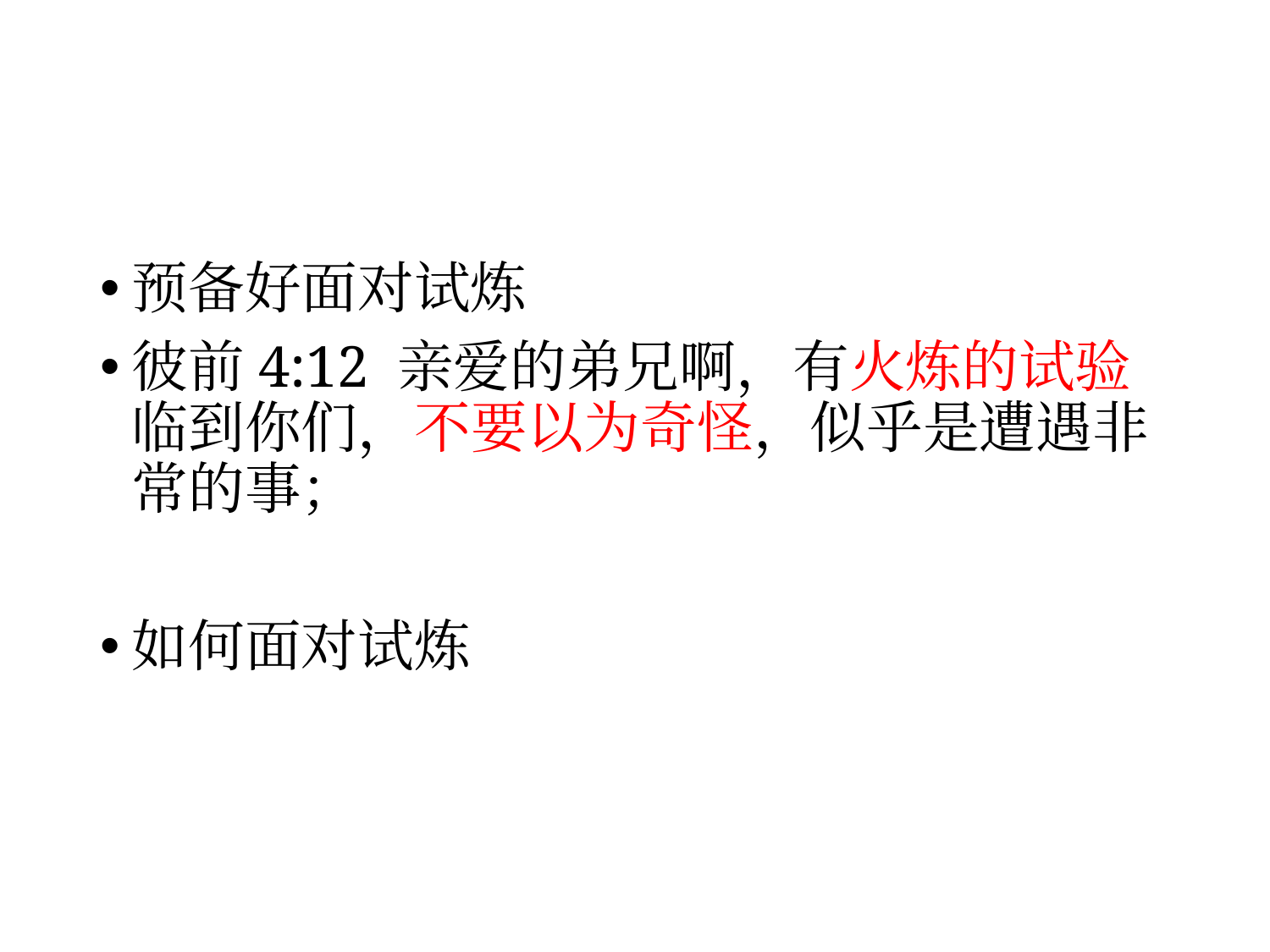

#
预备好面对试炼
彼前4:12 亲爱的弟兄啊，有火炼的试验临到你们，不要以为奇怪，似乎是遭遇非常的事；

如何面对试炼